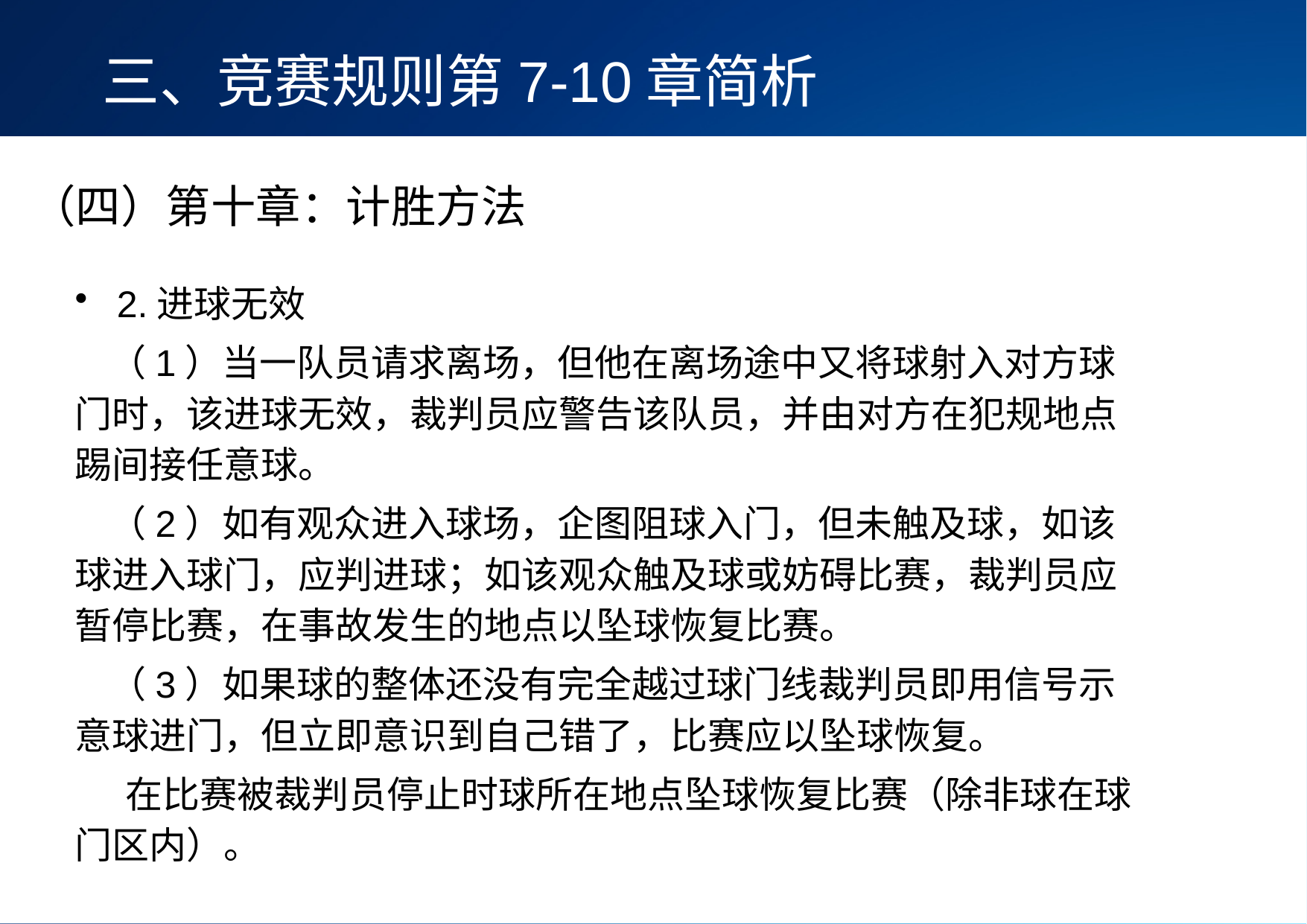

三、竞赛规则第7-10章简析

（四）第十章：计胜方法
2.进球无效
   （1）当一队员请求离场，但他在离场途中又将球射入对方球门时，该进球无效，裁判员应警告该队员，并由对方在犯规地点踢间接任意球。
   （2）如有观众进入球场，企图阻球入门，但未触及球，如该球进入球门，应判进球；如该观众触及球或妨碍比赛，裁判员应暂停比赛，在事故发生的地点以坠球恢复比赛。
   （3）如果球的整体还没有完全越过球门线裁判员即用信号示意球进门，但立即意识到自己错了，比赛应以坠球恢复。
     在比赛被裁判员停止时球所在地点坠球恢复比赛（除非球在球门区内）。